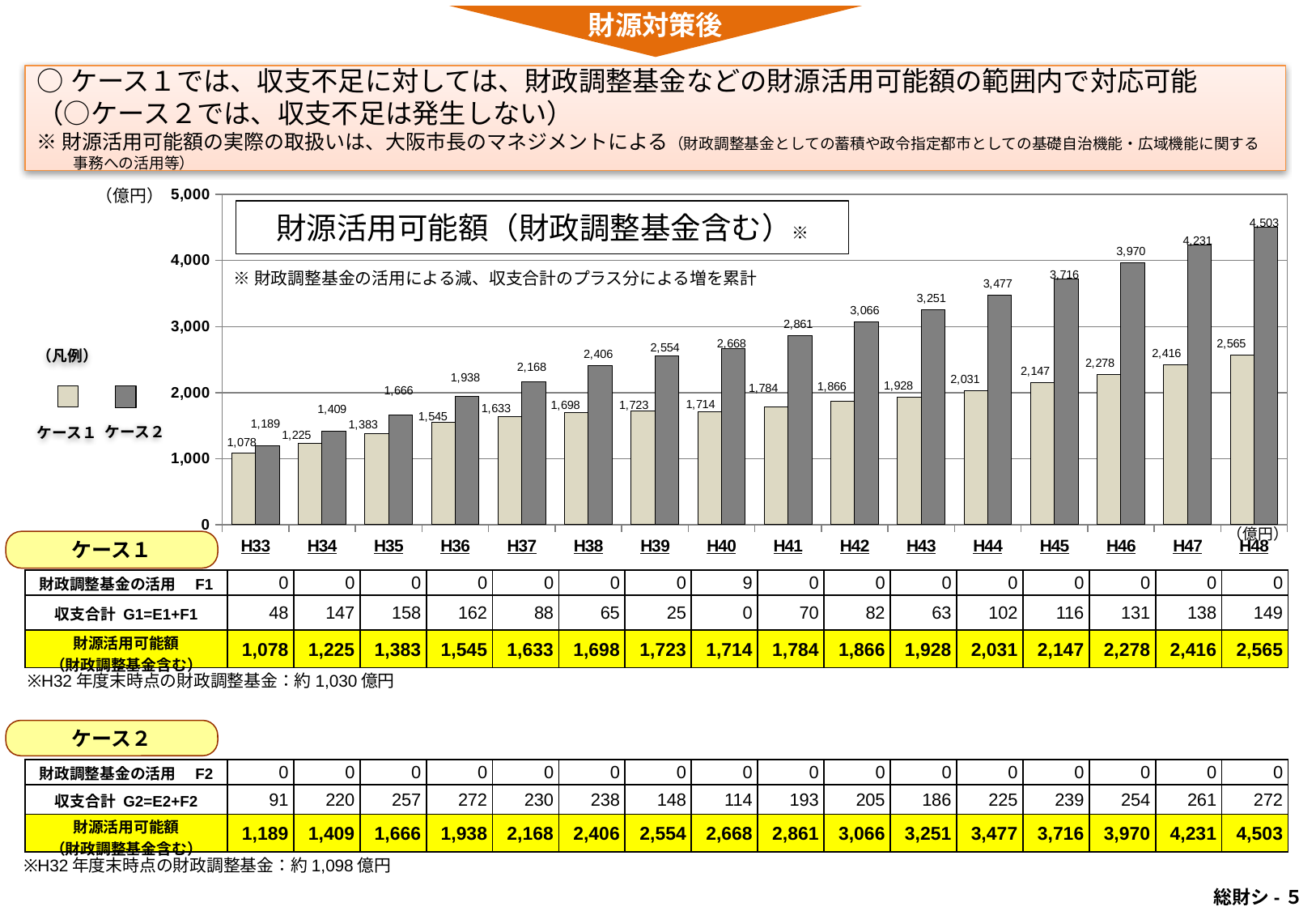

財源対策後

○ケース１では、収支不足に対しては、財政調整基金などの財源活用可能額の範囲内で対応可能
（○ケース２では、収支不足は発生しない）
※財源活用可能額の実際の取扱いは、大阪市長のマネジメントによる（財政調整基金としての蓄積や政令指定都市としての基礎自治機能・広域機能に関する事務への活用等）

### Chart

| Category | 特別区承継財調基金
＋財源活用可能額（累計） | 特別区承継財調基金
＋財源活用可能額（累計） |
|---|---|---|
| H33 | 1077.71 | 1188.71 |
| H34 | 1224.6 | 1408.6 |
| H35 | 1383.03 | 1666.03 |
| H36 | 1545.24 | 1938.24 |
| H37 | 1633.02 | 2168.02 |
| H38 | 1698.45 | 2406.45 |
| H39 | 1723.02 | 2554.02 |
| H40 | 1714.248250413674 | 2668.2482504136738 |
| H41 | 1783.7754166229424 | 2860.7754166229424 |
| H42 | 1865.8482103680221 | 3065.848210368022 |
| H43 | 1928.4362799096368 | 3251.4362799096366 |
| H44 | 2030.7938250188338 | 3476.7938250188336 |
| H45 | 2146.6174668663566 | 3715.6174668663566 |
| H46 | 2277.871732534151 | 3969.871732534151 |
| H47 | 2416.125720845626 | 4231.125720845626 |
| H48 | 2565.0702114006267 | 4503.070211400627 |
（億円）
財源活用可能額（財政調整基金含む）※
※財政調整基金の活用による減、収支合計のプラス分による増を累計
（凡例）

ケース２
ケース１
（億円）
ケース１
| 財政調整基金の活用　F1 | 0 | 0 | 0 | 0 | 0 | 0 | 0 | 9 | 0 | 0 | 0 | 0 | 0 | 0 | 0 | 0 |
| --- | --- | --- | --- | --- | --- | --- | --- | --- | --- | --- | --- | --- | --- | --- | --- | --- |
| 収支合計 G1=E1+F1 | 48 | 147 | 158 | 162 | 88 | 65 | 25 | 0 | 70 | 82 | 63 | 102 | 116 | 131 | 138 | 149 |
| 財源活用可能額 （財政調整基金含む） | 1,078 | 1,225 | 1,383 | 1,545 | 1,633 | 1,698 | 1,723 | 1,714 | 1,784 | 1,866 | 1,928 | 2,031 | 2,147 | 2,278 | 2,416 | 2,565 |
※H32年度末時点の財政調整基金：約1,030億円
ケース２
| 財政調整基金の活用　F2 | 0 | 0 | 0 | 0 | 0 | 0 | 0 | 0 | 0 | 0 | 0 | 0 | 0 | 0 | 0 | 0 |
| --- | --- | --- | --- | --- | --- | --- | --- | --- | --- | --- | --- | --- | --- | --- | --- | --- |
| 収支合計 G2=E2+F2 | 91 | 220 | 257 | 272 | 230 | 238 | 148 | 114 | 193 | 205 | 186 | 225 | 239 | 254 | 261 | 272 |
| 財源活用可能額 （財政調整基金含む） | 1,189 | 1,409 | 1,666 | 1,938 | 2,168 | 2,406 | 2,554 | 2,668 | 2,861 | 3,066 | 3,251 | 3,477 | 3,716 | 3,970 | 4,231 | 4,503 |
※H32年度末時点の財政調整基金：約1,098億円
総財シ-５